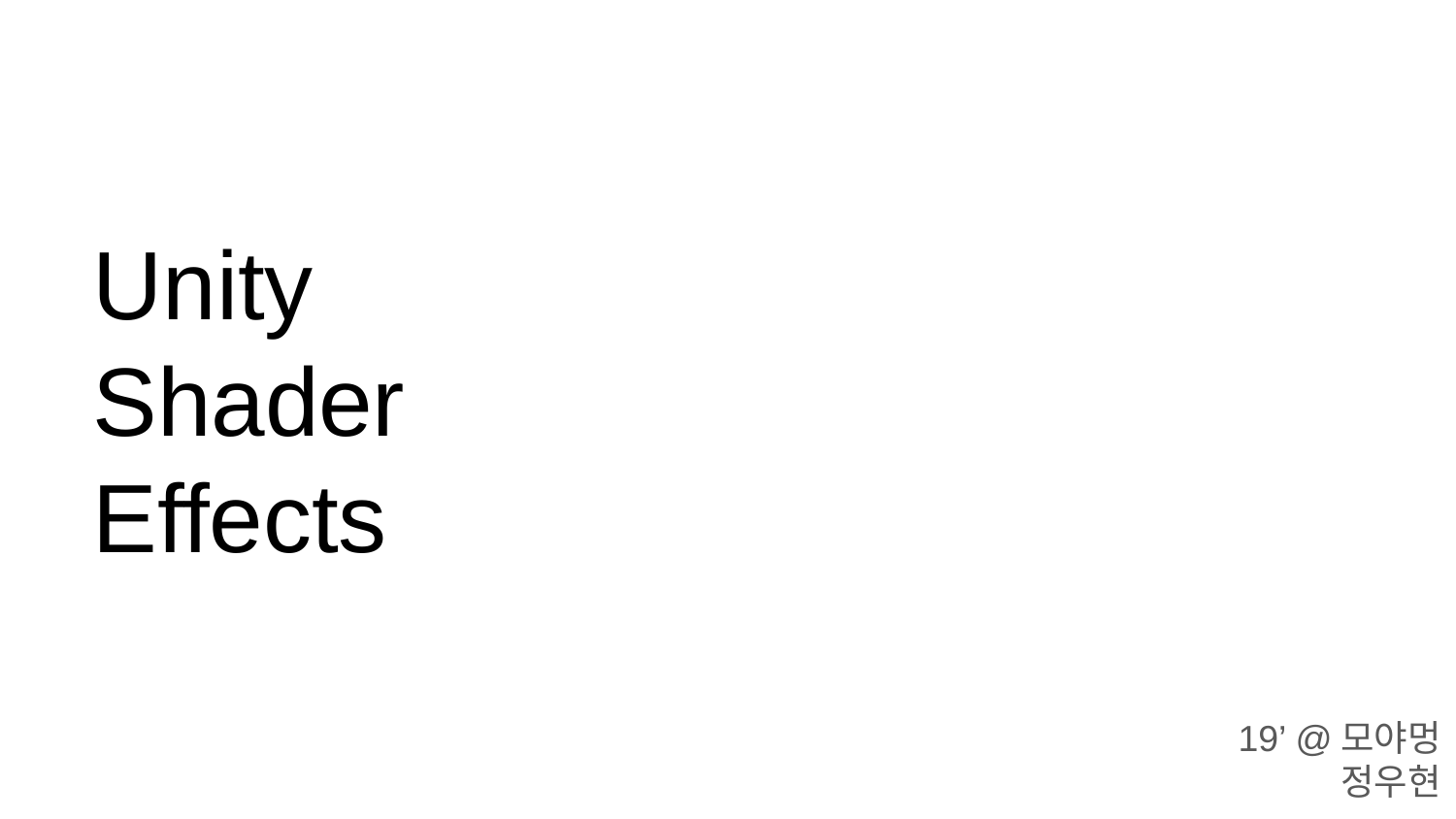

# Unity
Shader
Effects
19’ @모야멍
정우현